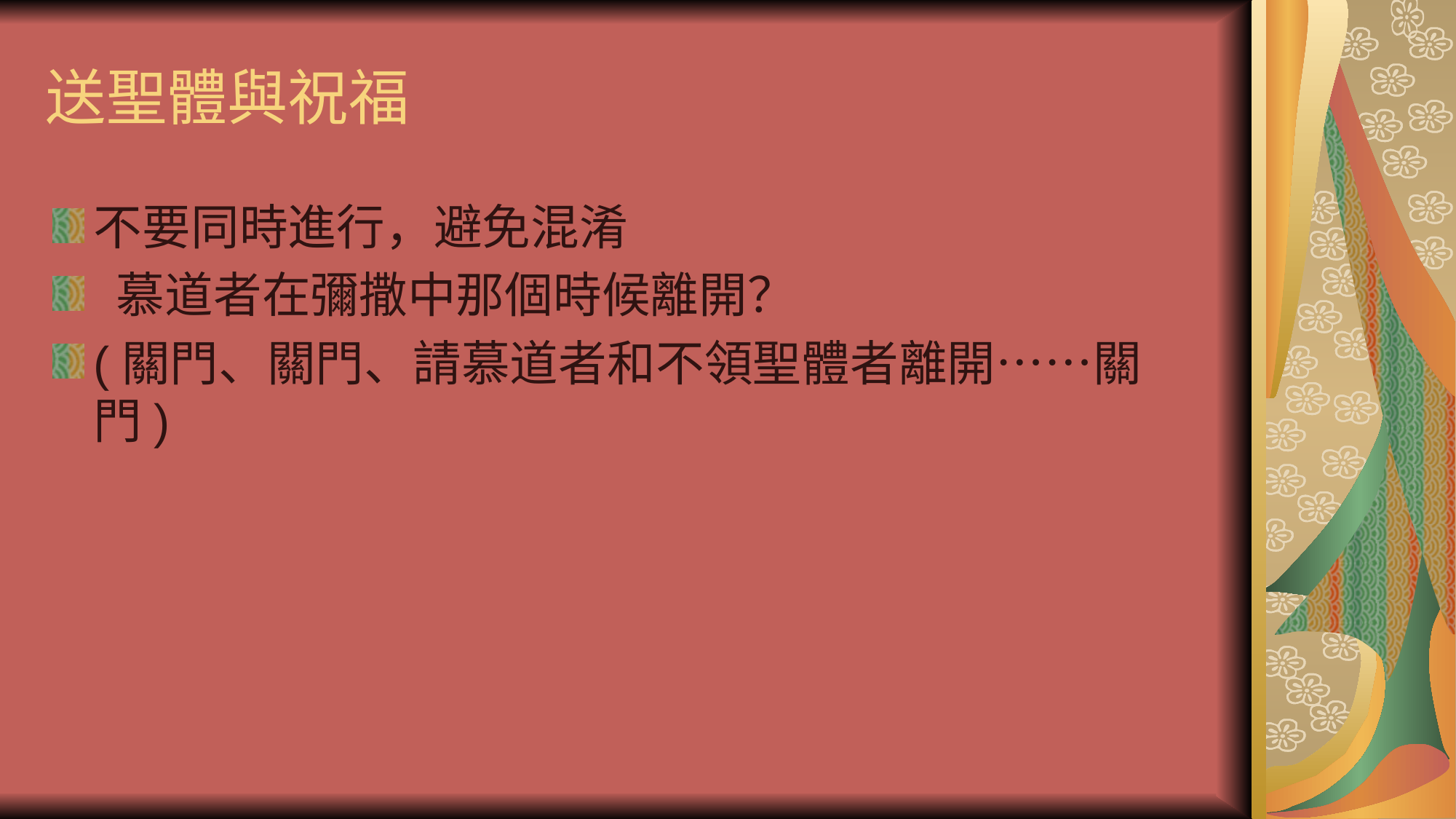

# 送聖體與祝福
不要同時進行，避免混淆
 慕道者在彌撒中那個時候離開？
(關門、關門、請慕道者和不領聖體者離開……關門)